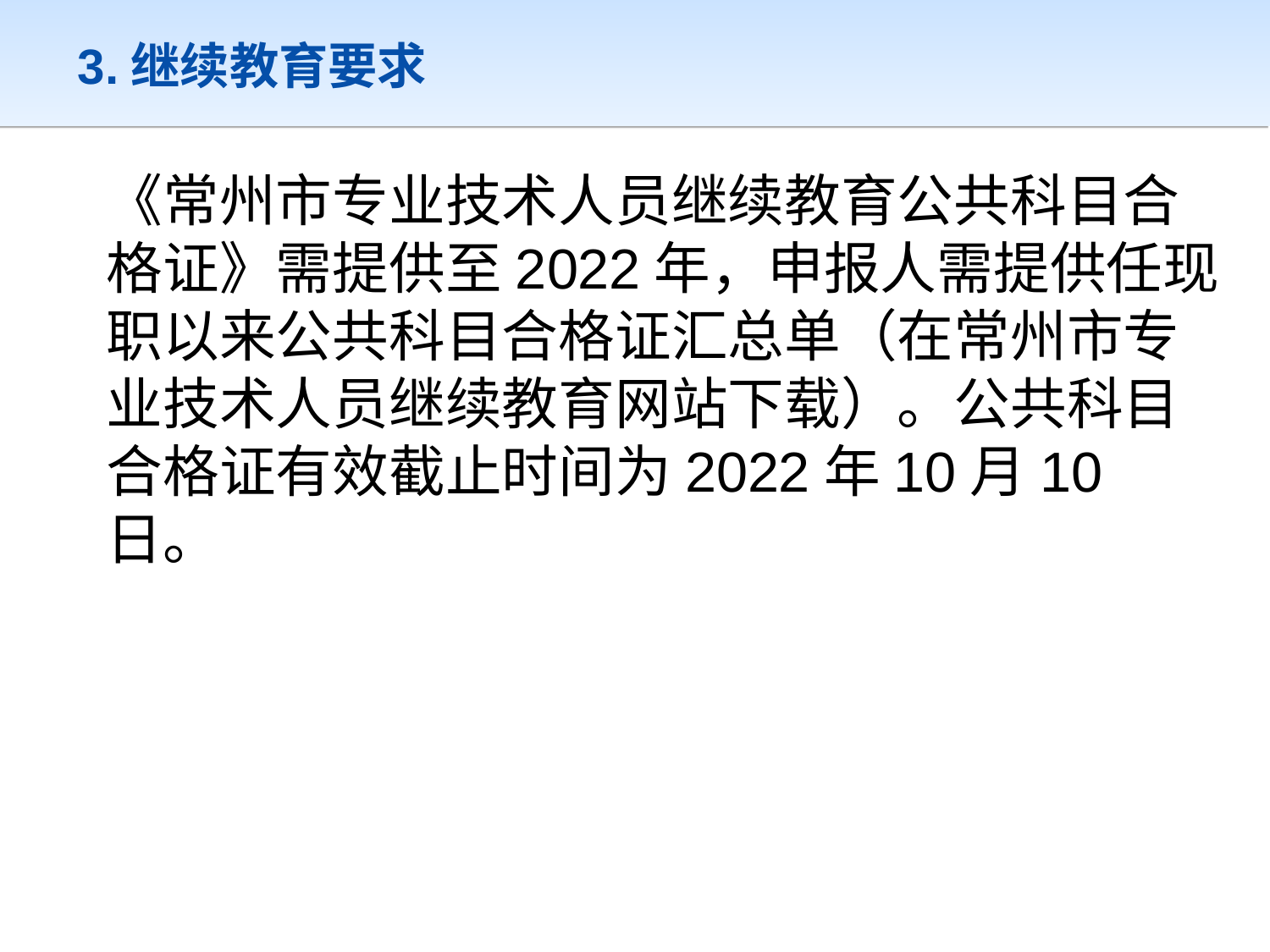

# 3.继续教育要求
《常州市专业技术人员继续教育公共科目合格证》需提供至2022年，申报人需提供任现职以来公共科目合格证汇总单（在常州市专业技术人员继续教育网站下载）。公共科目合格证有效截止时间为2022年10月10日。